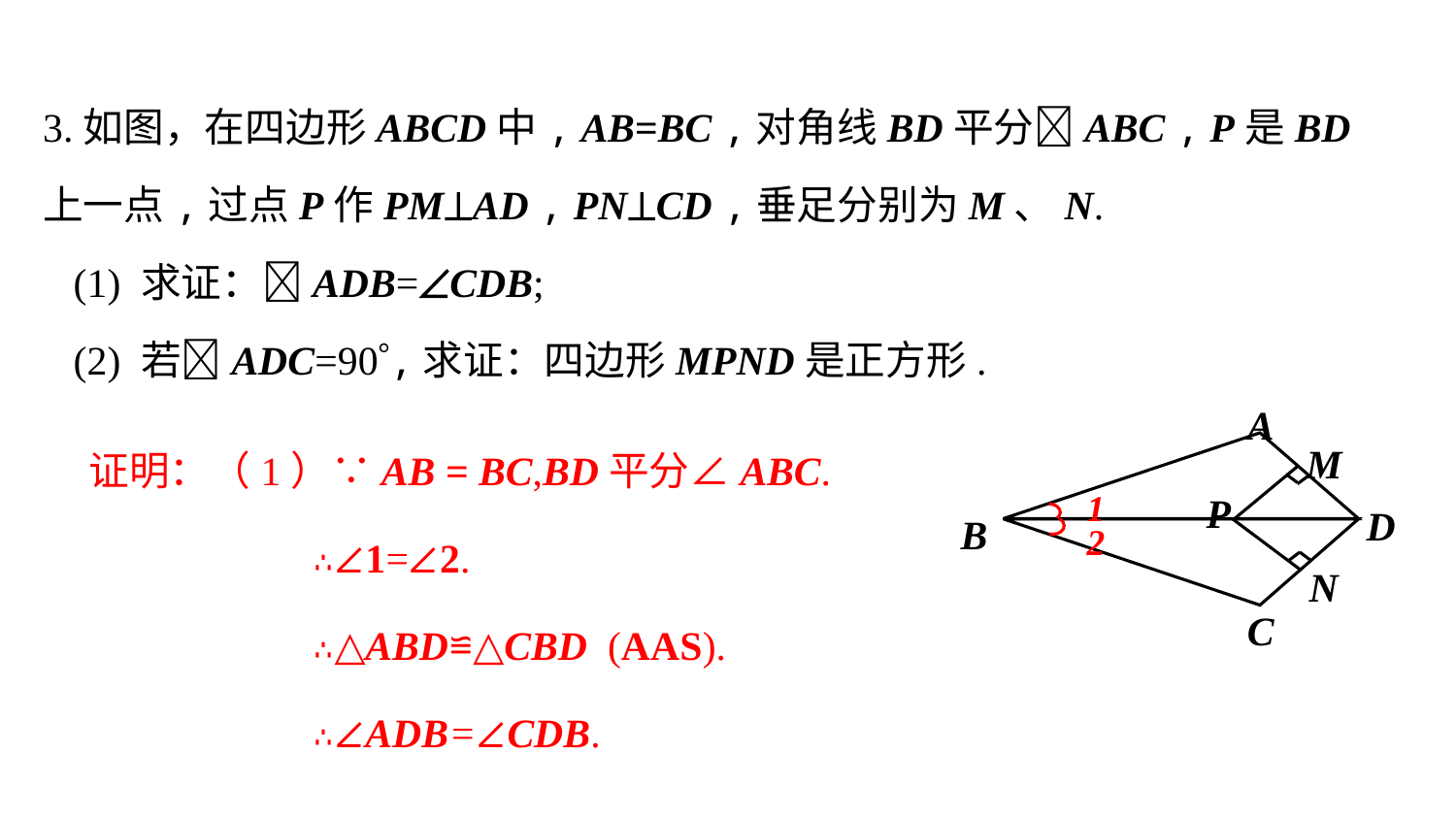

3.如图，在四边形ABCD中, AB=BC ,对角线BD平分∠ABC , P是BD上一点,过点P作PM⊥AD , PN⊥CD ,垂足分别为M、N.
   (1) 求证：∠ADB=∠CDB;
   (2) 若∠ADC=90°,求证：四边形MPND是正方形.
A
M

P
D
B

N
C
证明：（1）∵AB = BC,BD平分∠ABC.
                      ∴∠1=∠2.
                      ∴△ABD≌△CBD  (AAS).
                      ∴∠ADB=∠CDB.
1

2